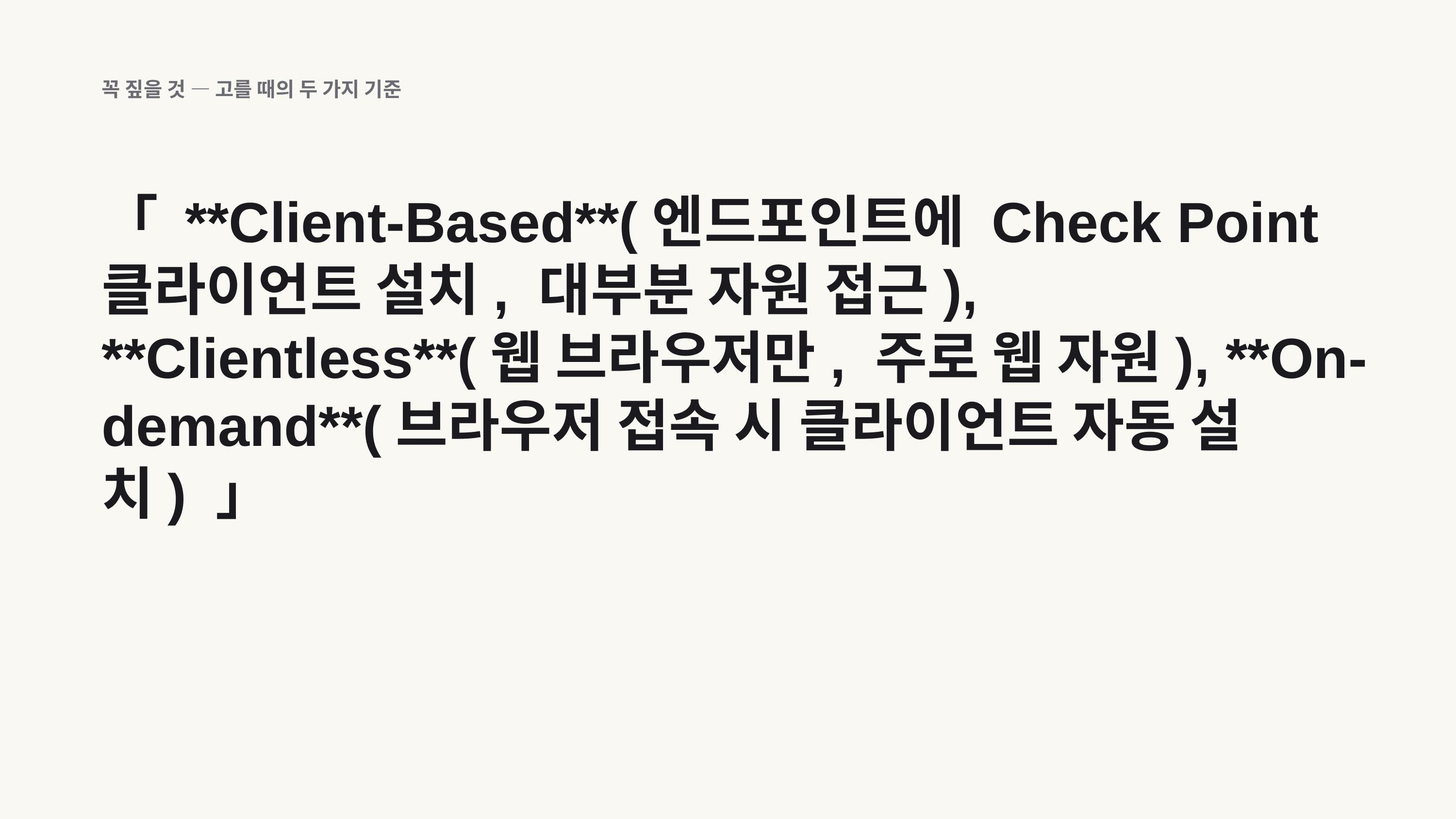

꼭 짚을 것 — 고를 때의 두 가지 기준
「 **Client-Based**(엔드포인트에 Check Point 클라이언트 설치, 대부분 자원 접근), **Clientless**(웹 브라우저만, 주로 웹 자원), **On-demand**(브라우저 접속 시 클라이언트 자동 설치) 」